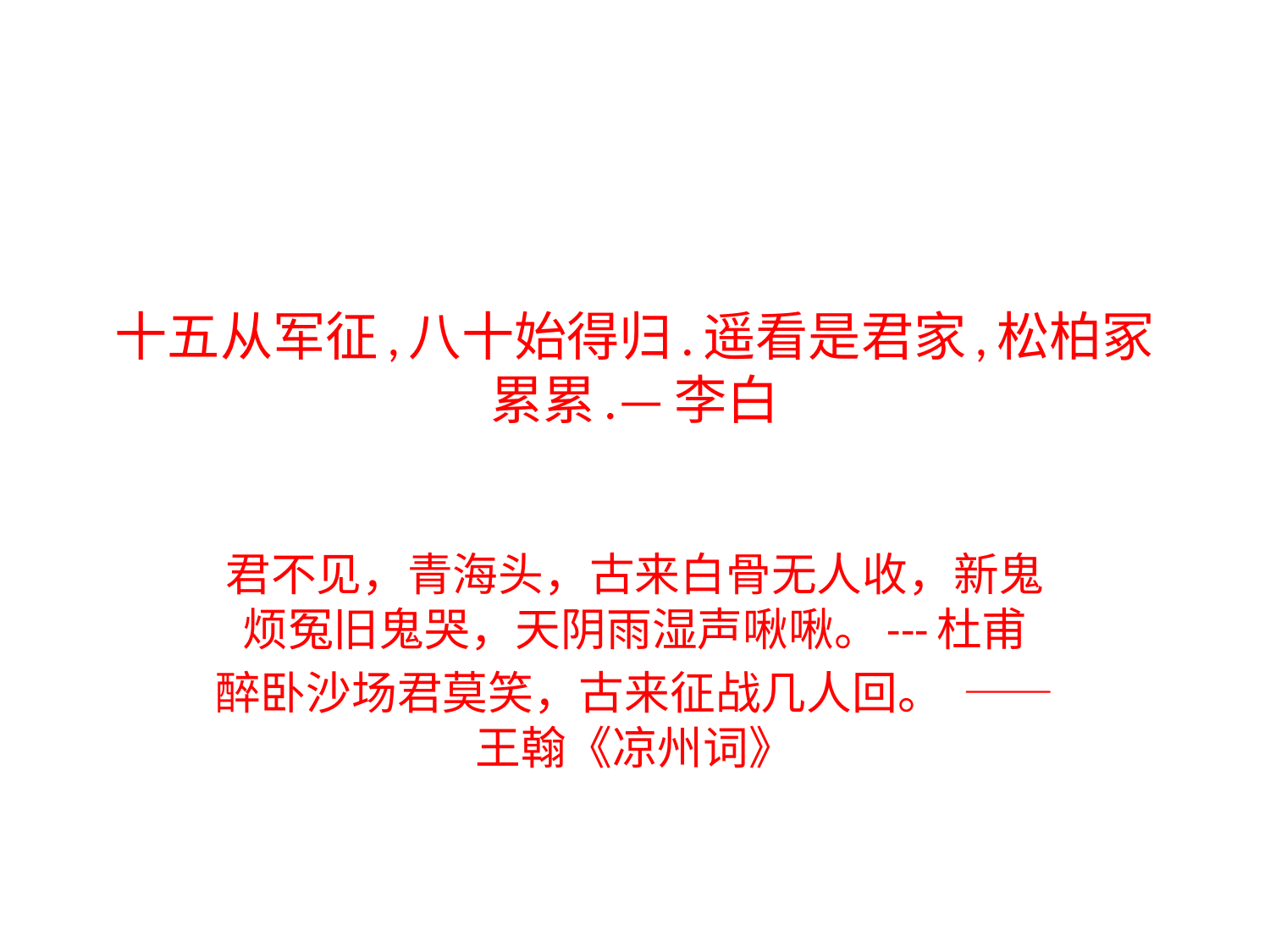

# 十五从军征,八十始得归.遥看是君家,松柏冢累累.—李白
君不见，青海头，古来白骨无人收，新鬼烦冤旧鬼哭，天阴雨湿声啾啾。---杜甫
醉卧沙场君莫笑，古来征战几人回。  ——王翰《凉州词》